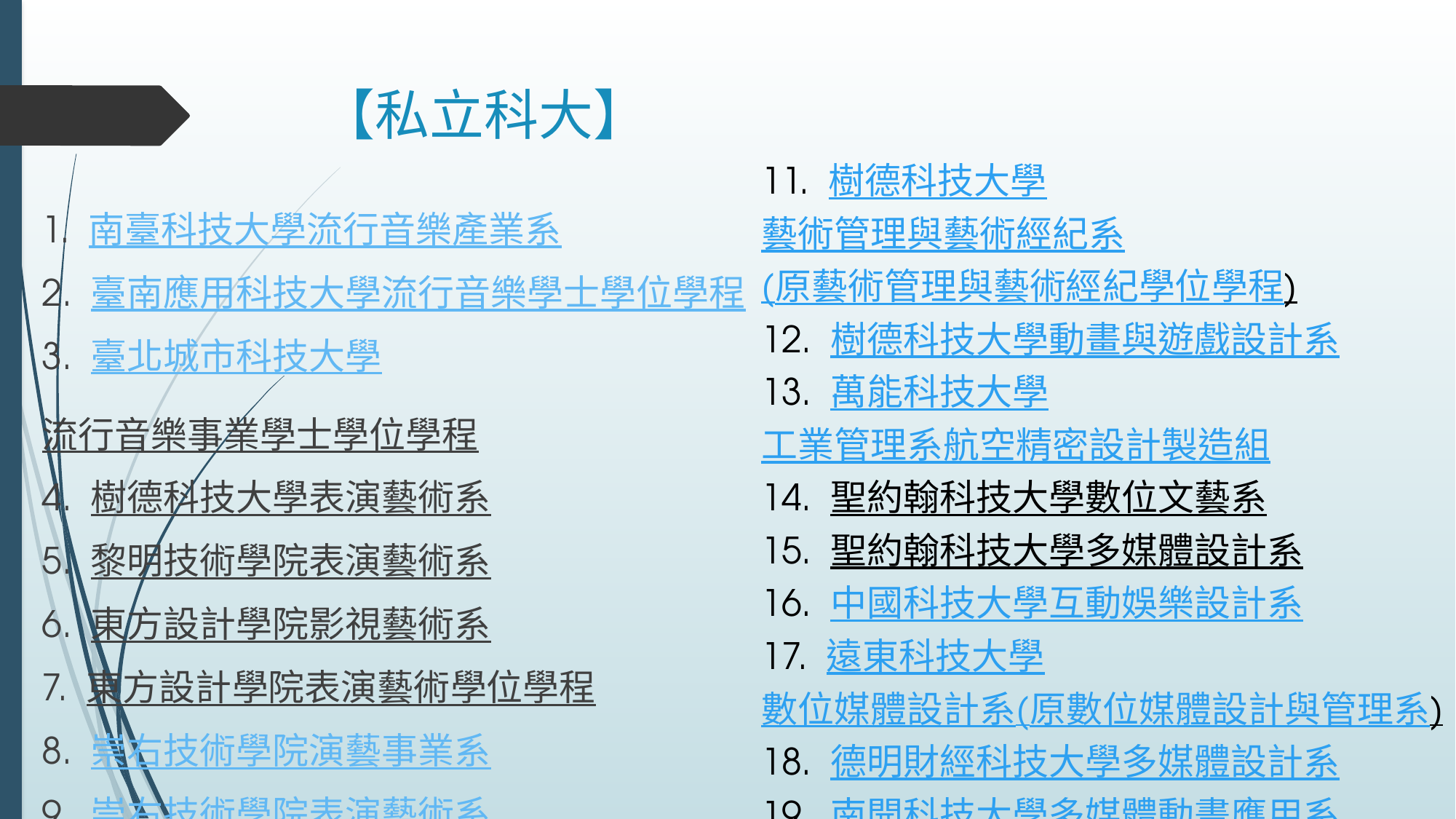

# 【私立科大】
11. 樹德科技大學
藝術管理與藝術經紀系
(原藝術管理與藝術經紀學位學程)
12. 樹德科技大學動畫與遊戲設計系
13. 萬能科技大學
工業管理系航空精密設計製造組
14. 聖約翰科技大學數位文藝系
15. 聖約翰科技大學多媒體設計系
16. 中國科技大學互動娛樂設計系
17. 遠東科技大學
數位媒體設計系(原數位媒體設計與管理系)
18. 德明財經科技大學多媒體設計系
19. 南開科技大學多媒體動畫應用系
20. 南開科技大學數位生活創意系
1. 南臺科技大學流行音樂產業系
2. 臺南應用科技大學流行音樂學士學位學程
3. 臺北城市科技大學
流行音樂事業學士學位學程
4. 樹德科技大學表演藝術系
5. 黎明技術學院表演藝術系
6. 東方設計學院影視藝術系
7. 東方設計學院表演藝術學位學程
8. 崇右技術學院演藝事業系
9. 崇右技術學院表演藝術系
10. 南臺科技大學多媒體與電腦娛樂科學系